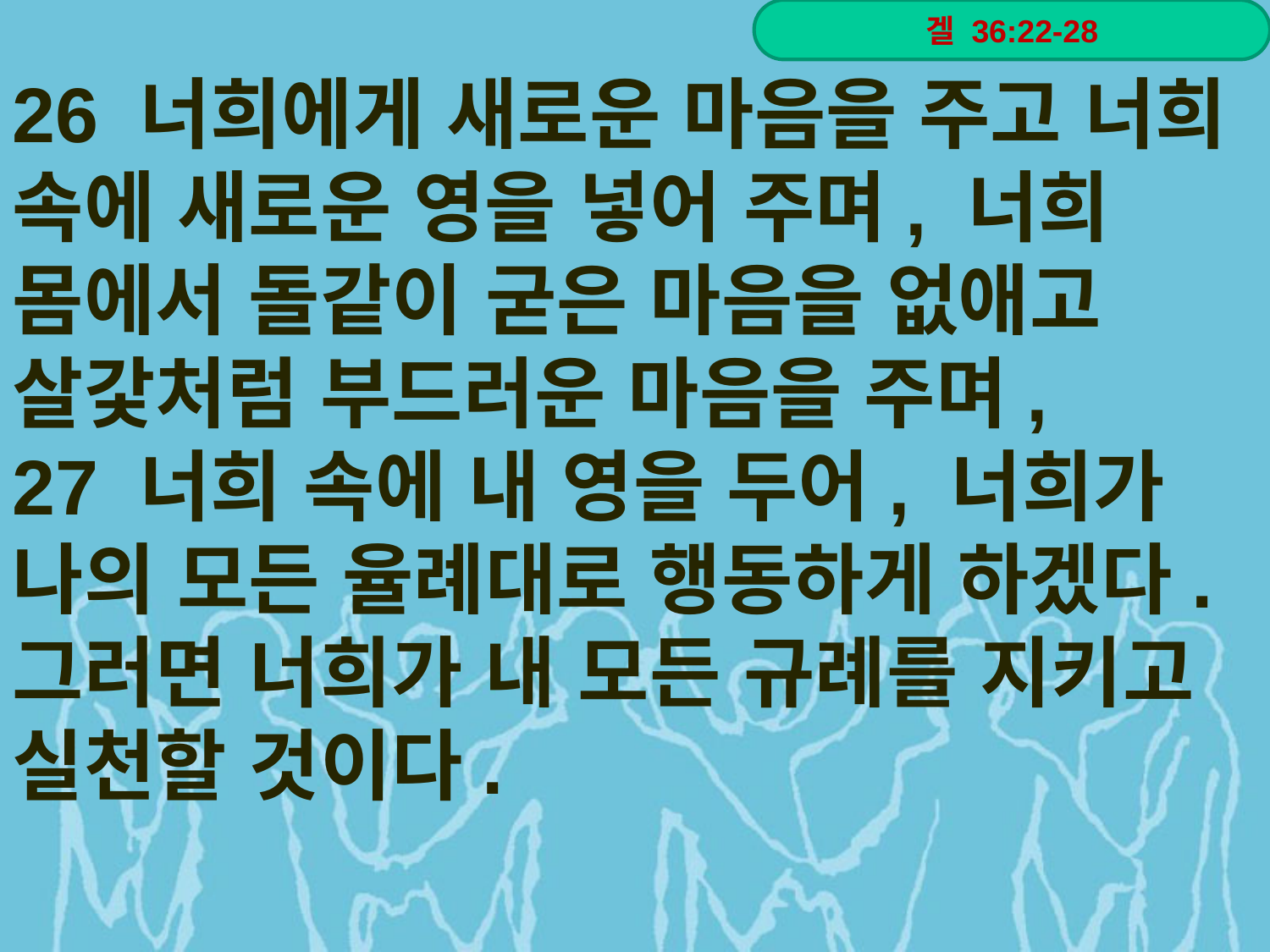

26 너희에게 새로운 마음을 주고 너희 속에 새로운 영을 넣어 주며, 너희 몸에서 돌같이 굳은 마음을 없애고 살갗처럼 부드러운 마음을 주며,
27 너희 속에 내 영을 두어, 너희가 나의 모든 율례대로 행동하게 하겠다. 그러면 너희가 내 모든 규례를 지키고 실천할 것이다.

겔 36:22-28